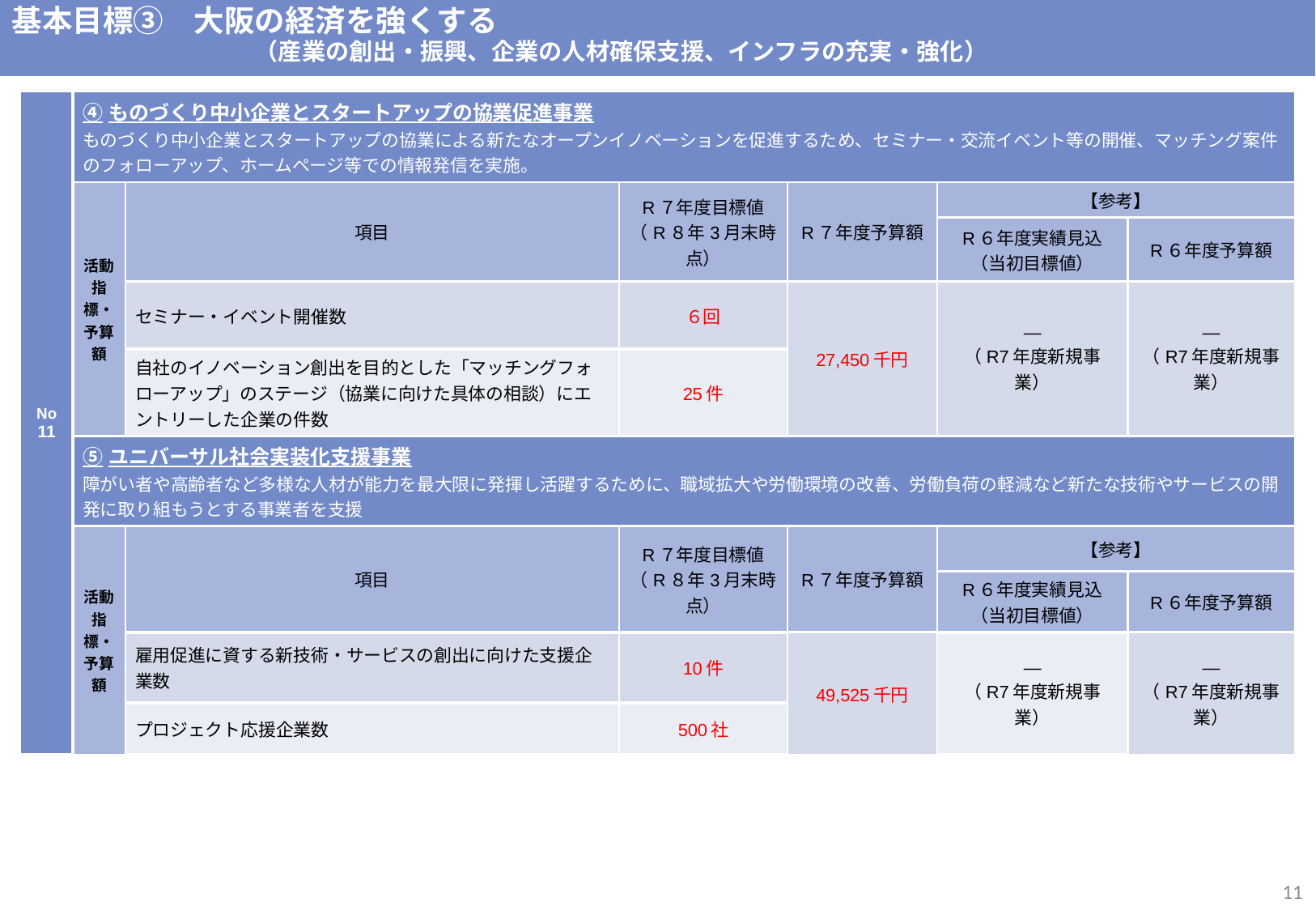

基本目標③　大阪の経済を強くする
　　　　　　　　　　　　（産業の創出・振興、企業の人材確保支援、インフラの充実・強化）
| No 11 | ④ものづくり中小企業とスタートアップの協業促進事業 ものづくり中小企業とスタートアップの協業による新たなオープンイノベーションを促進するため、セミナー・交流イベント等の開催、マッチング案件のフォローアップ、ホームページ等での情報発信を実施。 |  |  |  |  |  |
| --- | --- | --- | --- | --- | --- | --- |
|  | 活動指標・予算額 | 項目 | R７年度目標値 （R８年3月末時点） | R７年度予算額 | 【参考】 | 予算執行額 （予算額） |
|  |  |  |  |  | R６年度実績見込 （当初目標値） | R６年度予算額 |
|  |  | セミナー・イベント開催数 | ６回 | 27,450千円 | ― （R7年度新規事業） | ― （R7年度新規事業） |
|  |  | 自社のイノベーション創出を目的とした「マッチングフォローアップ」のステージ（協業に向けた具体の相談）にエントリーした企業の件数 | 25件 |  |  |  |
|  | ⑤ユニバーサル社会実装化支援事業 障がい者や高齢者など多様な人材が能力を最大限に発揮し活躍するために、職域拡大や労働環境の改善、労働負荷の軽減など新たな技術やサービスの開発に取り組もうとする事業者を支援 |  |  |  |  |  |
|  | 活動指標・予算額 | 項目 | R７年度目標値 （R８年3月末時点） | R７年度予算額 | 【参考】 | 予算執行額 （予算額） |
|  |  |  |  |  | R６年度実績見込 （当初目標値） | R６年度予算額 |
|  |  | 雇用促進に資する新技術・サービスの創出に向けた支援企業数 | 10件 | 49,525千円 | ― （R7年度新規事業） | ― （R7年度新規事業） |
|  |  | プロジェクト応援企業数 | 500社 |  |  |  |
11